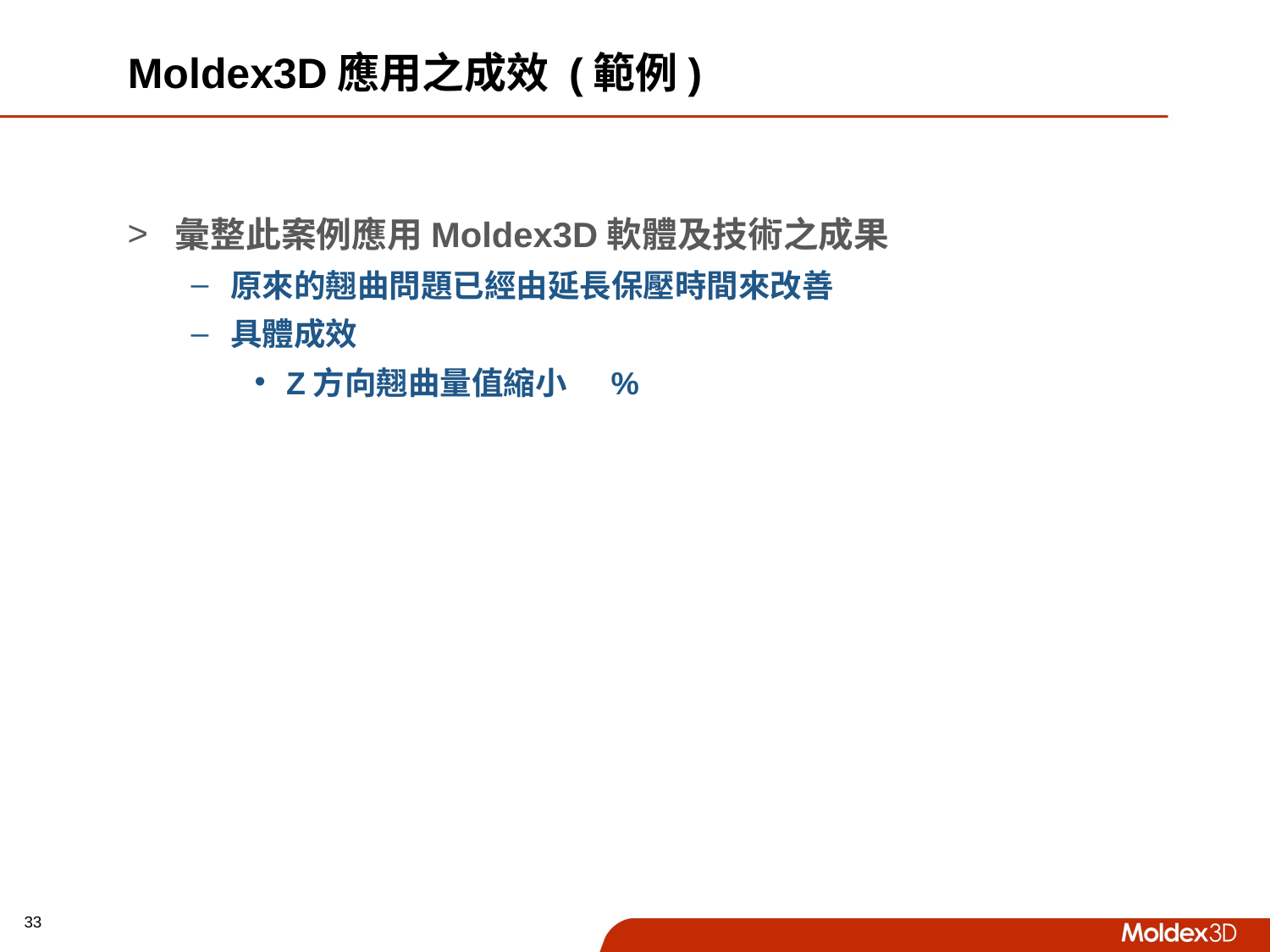

# Moldex3D應用之成效 (範例)
彙整此案例應用Moldex3D軟體及技術之成果
原來的翹曲問題已經由延長保壓時間來改善
具體成效
Z方向翹曲量值縮小     %